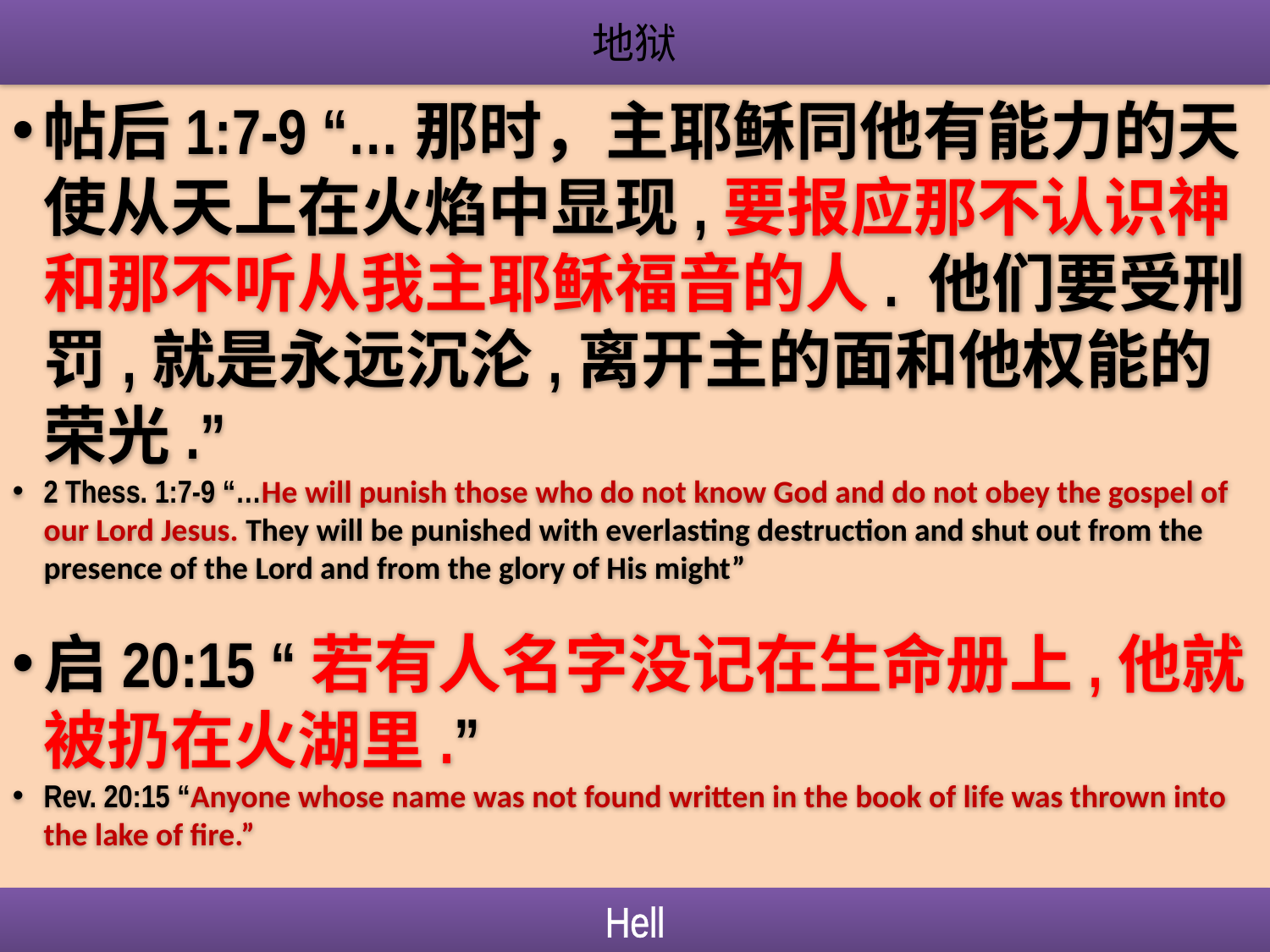

地狱
帖后1:7-9 “…那时，主耶稣同他有能力的天使从天上在火焰中显现,要报应那不认识神和那不听从我主耶稣福音的人. 他们要受刑罚,就是永远沉沦,离开主的面和他权能的荣光.”
2 Thess. 1:7-9 “…He will punish those who do not know God and do not obey the gospel of our Lord Jesus. They will be punished with everlasting destruction and shut out from the presence of the Lord and from the glory of His might”

启20:15 “若有人名字没记在生命册上,他就被扔在火湖里.”
Rev. 20:15 “Anyone whose name was not found written in the book of life was thrown into the lake of fire.”
Hell